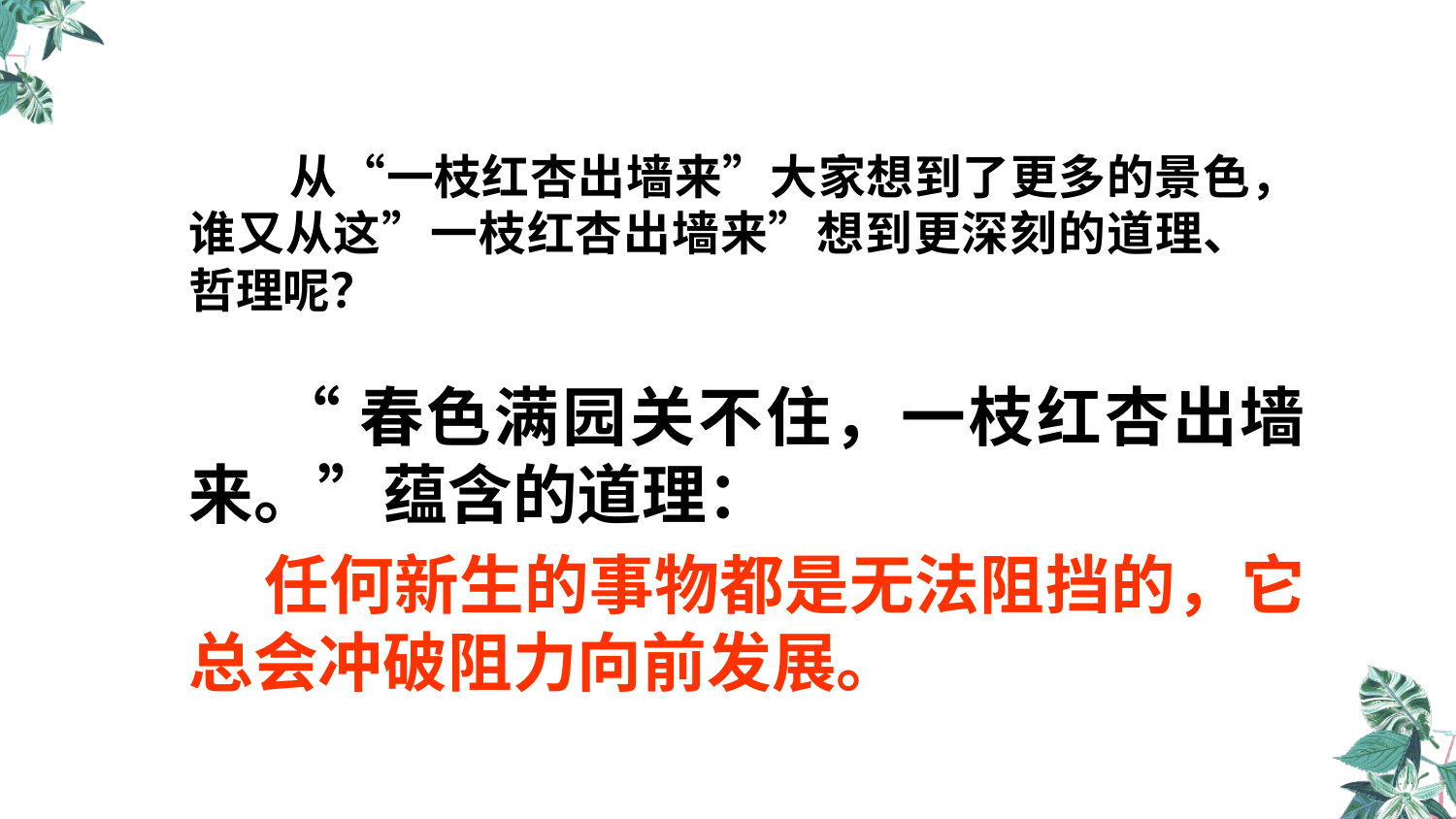

# 从“一枝红杏出墙来”大家想到了更多的景色，谁又从这”一枝红杏出墙来”想到更深刻的道理、哲理呢？
     “春色满园关不住，一枝红杏出墙来。”蕴含的道理：
    任何新生的事物都是无法阻挡的，它总会冲破阻力向前发展。